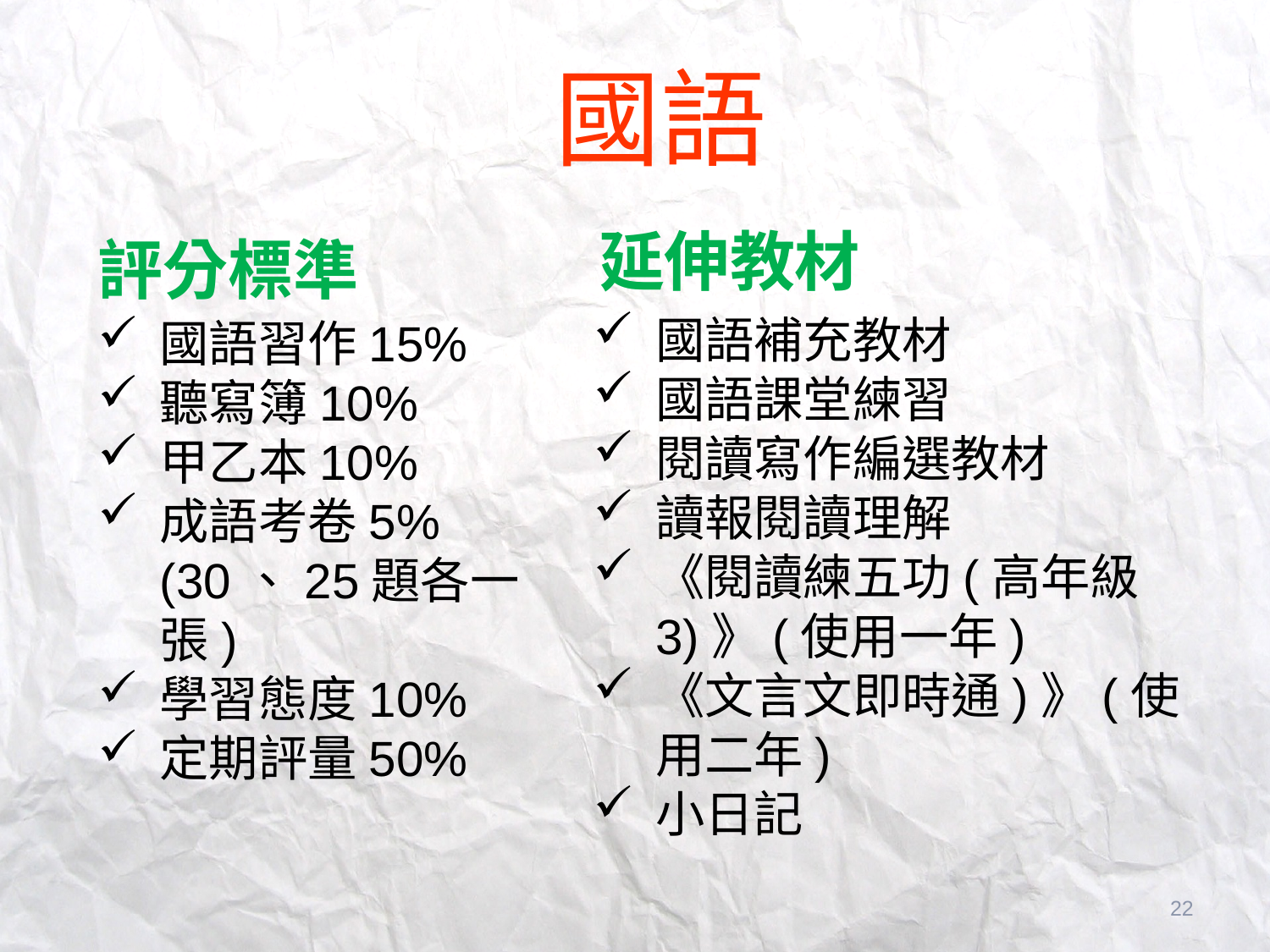

# 國語
延伸教材
評分標準
國語補充教材
國語課堂練習
閱讀寫作編選教材
讀報閱讀理解
《閱讀練五功(高年級3)》(使用一年)
《文言文即時通)》(使用二年)
小日記
國語習作15%
聽寫簿10%
甲乙本10%
成語考卷5% (30、25題各一張)
學習態度10%
定期評量50%
22